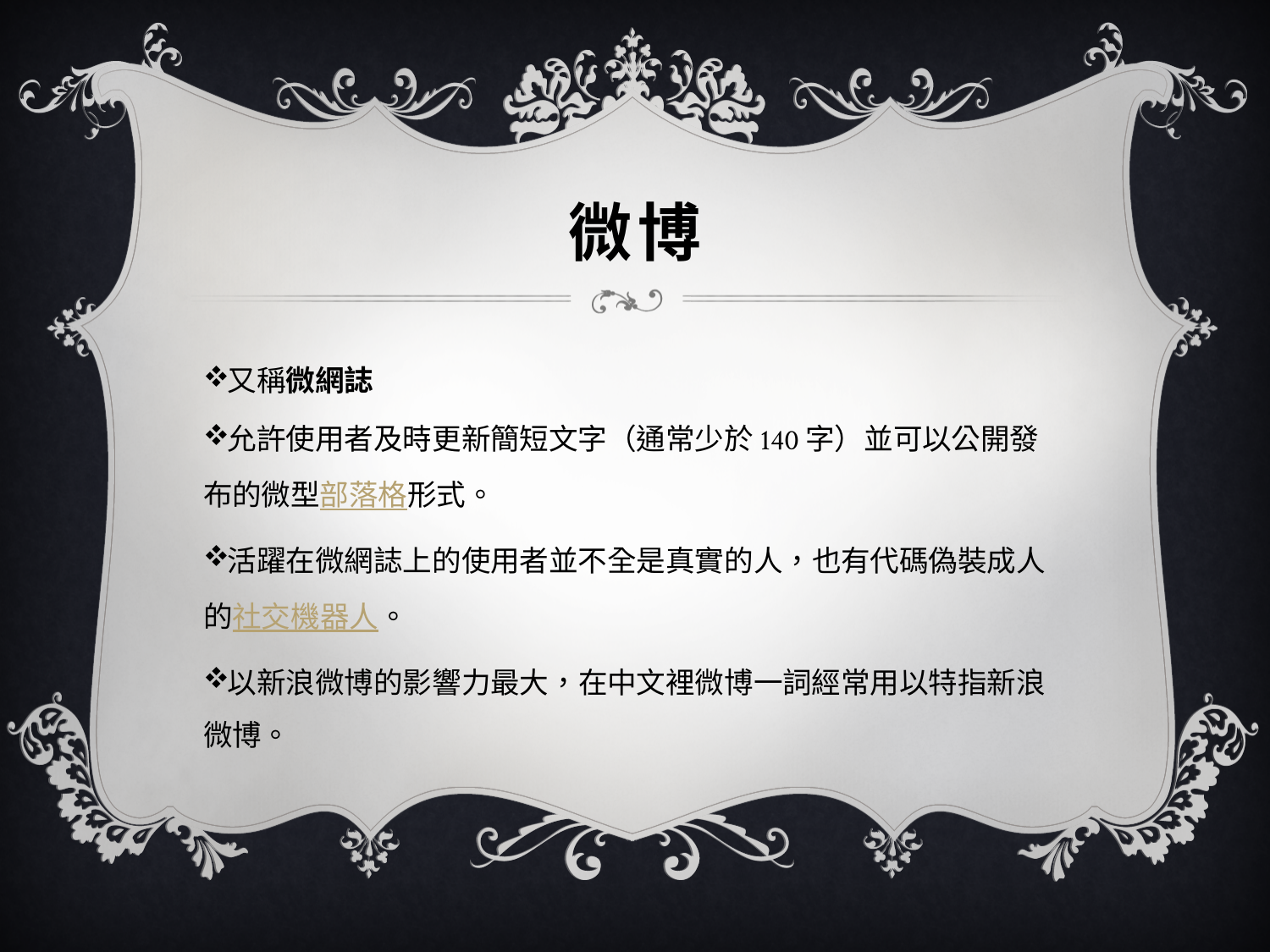

# 微博
又稱微網誌
允許使用者及時更新簡短文字（通常少於140字）並可以公開發布的微型部落格形式。
活躍在微網誌上的使用者並不全是真實的人，也有代碼偽裝成人的社交機器人。
以新浪微博的影響力最大，在中文裡微博一詞經常用以特指新浪微博。